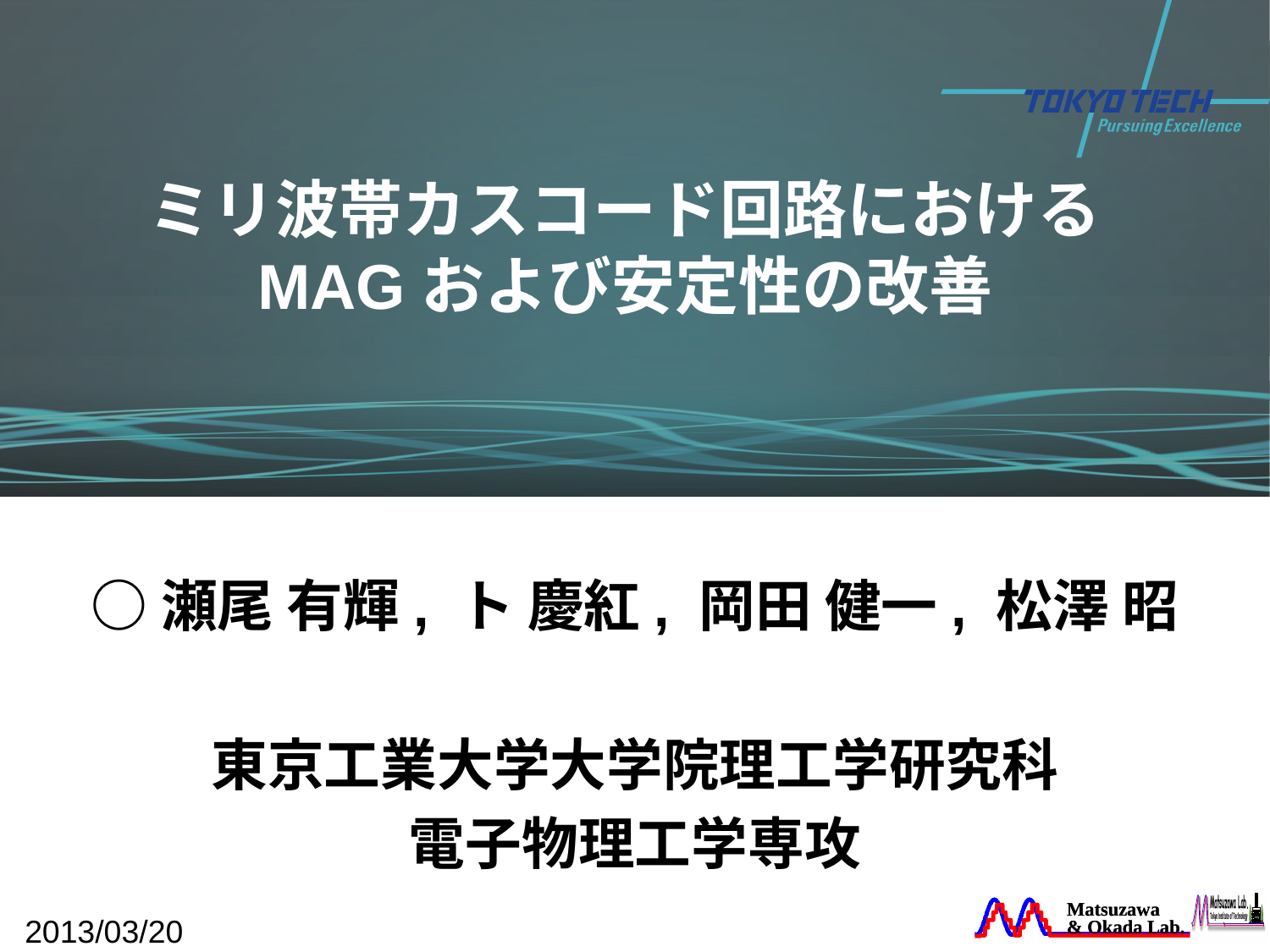

# ミリ波帯カスコード回路における MAGおよび安定性の改善
○瀬尾 有輝, ト 慶紅, 岡田 健一, 松澤 昭

東京工業大学大学院理工学研究科
電子物理工学専攻
2013/03/20